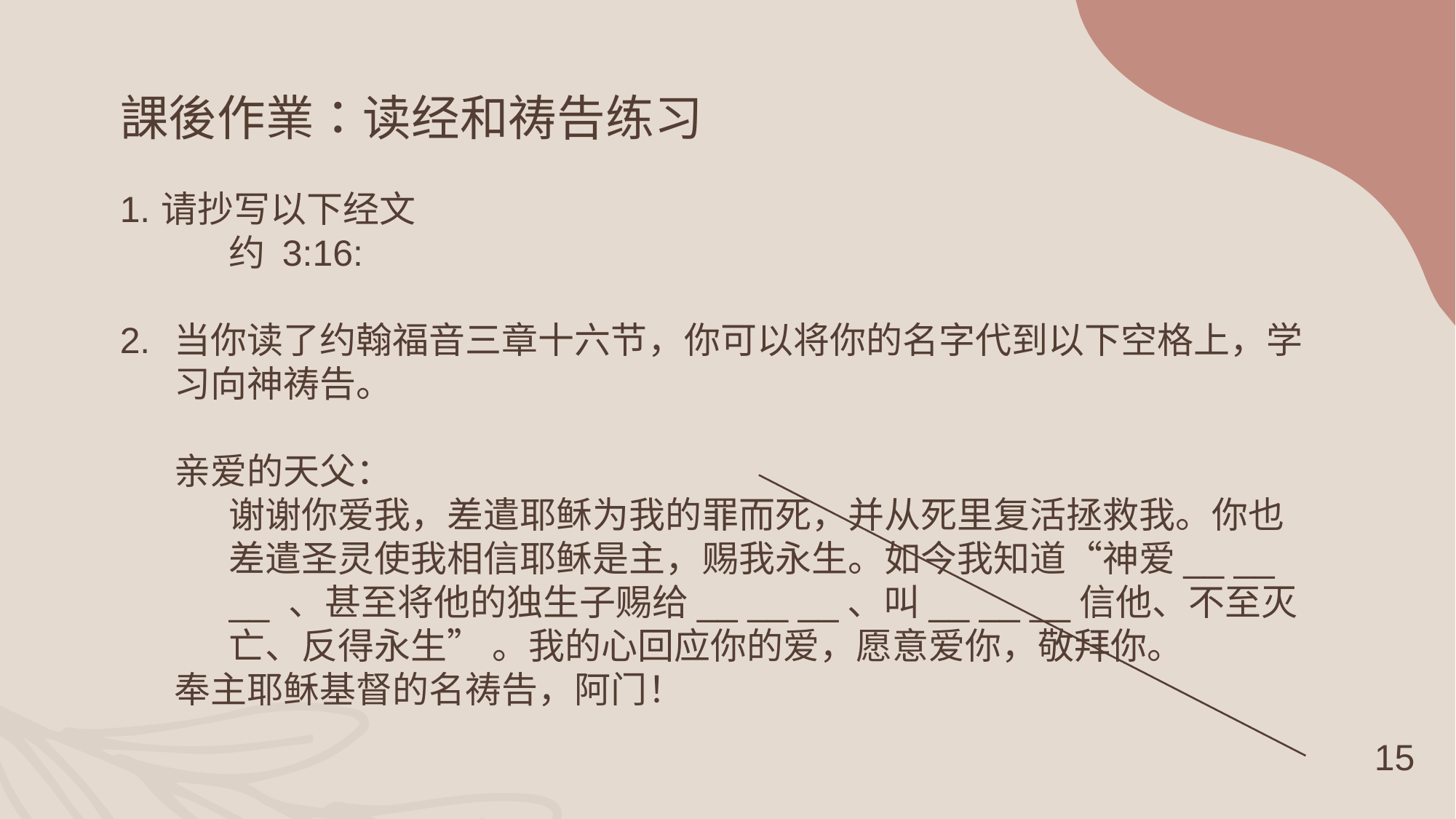

# 課後作業：读经和祷告练习
请抄写以下经文
	约 3:16:

当你读了约翰福音三章十六节，你可以将你的名字代到以下空格上，学习向神祷告。

亲爱的天父：
谢谢你爱我，差遣耶稣为我的罪而死，并从死里复活拯救我。你也差遣圣灵使我相信耶稣是主，赐我永生。如今我知道“神爱__ __ __ 、甚至将他的独生子赐给__ __ __、叫__ __ __信他、不至灭亡、反得永生” 。我的心回应你的爱，愿意爱你，敬拜你。
奉主耶稣基督的名祷告，阿门！

15